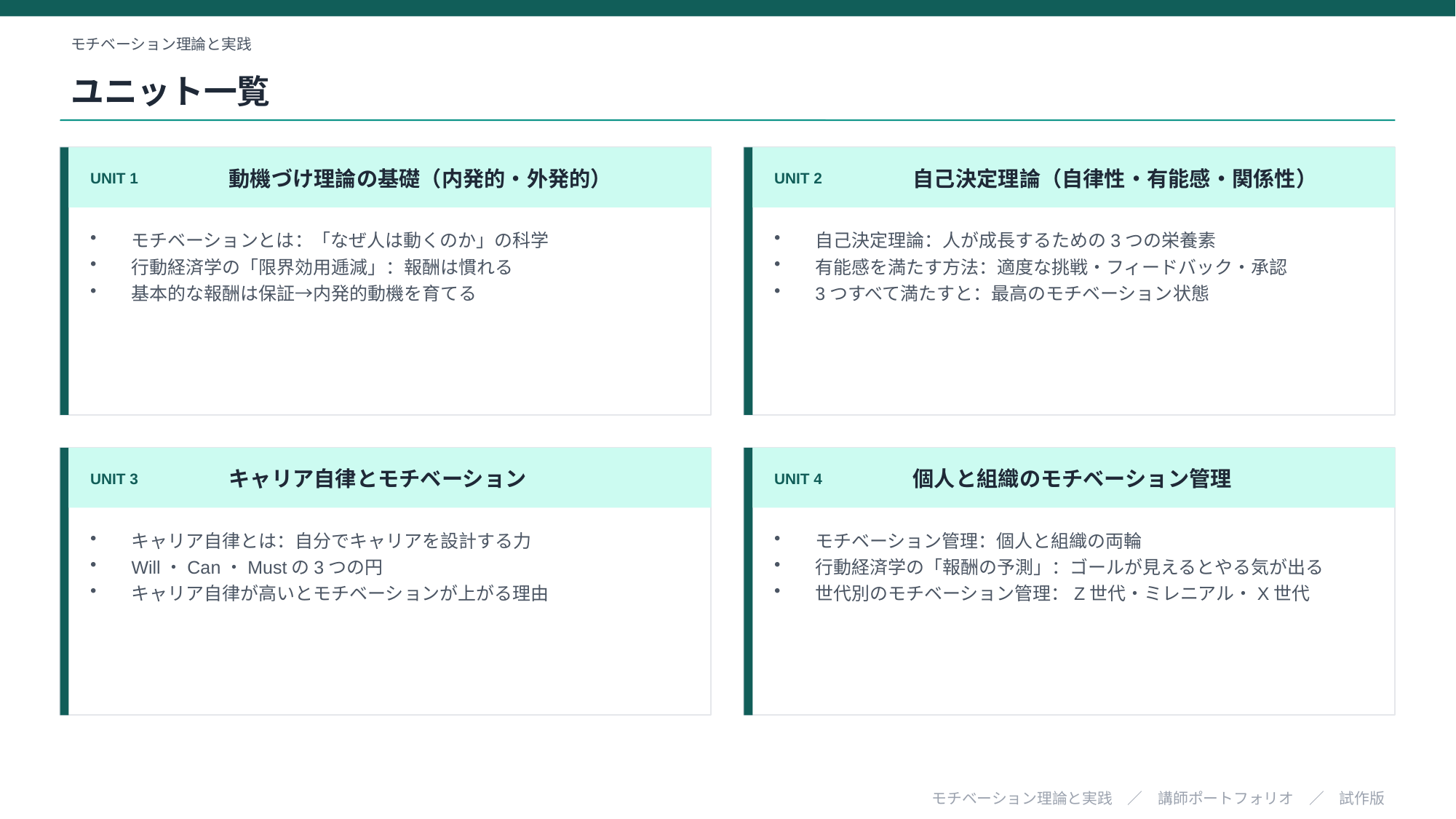

モチベーション理論と実践
ユニット一覧

UNIT 1
動機づけ理論の基礎（内発的・外発的）
UNIT 2
自己決定理論（自律性・有能感・関係性）
モチベーションとは：「なぜ人は動くのか」の科学
行動経済学の「限界効用逓減」：報酬は慣れる
基本的な報酬は保証→内発的動機を育てる
自己決定理論：人が成長するための3つの栄養素
有能感を満たす方法：適度な挑戦・フィードバック・承認
3つすべて満たすと：最高のモチベーション状態

UNIT 3
キャリア自律とモチベーション
UNIT 4
個人と組織のモチベーション管理
キャリア自律とは：自分でキャリアを設計する力
Will・Can・Mustの3つの円
キャリア自律が高いとモチベーションが上がる理由
モチベーション管理：個人と組織の両輪
行動経済学の「報酬の予測」：ゴールが見えるとやる気が出る
世代別のモチベーション管理：Z世代・ミレニアル・X世代
モチベーション理論と実践　／　講師ポートフォリオ　／　試作版